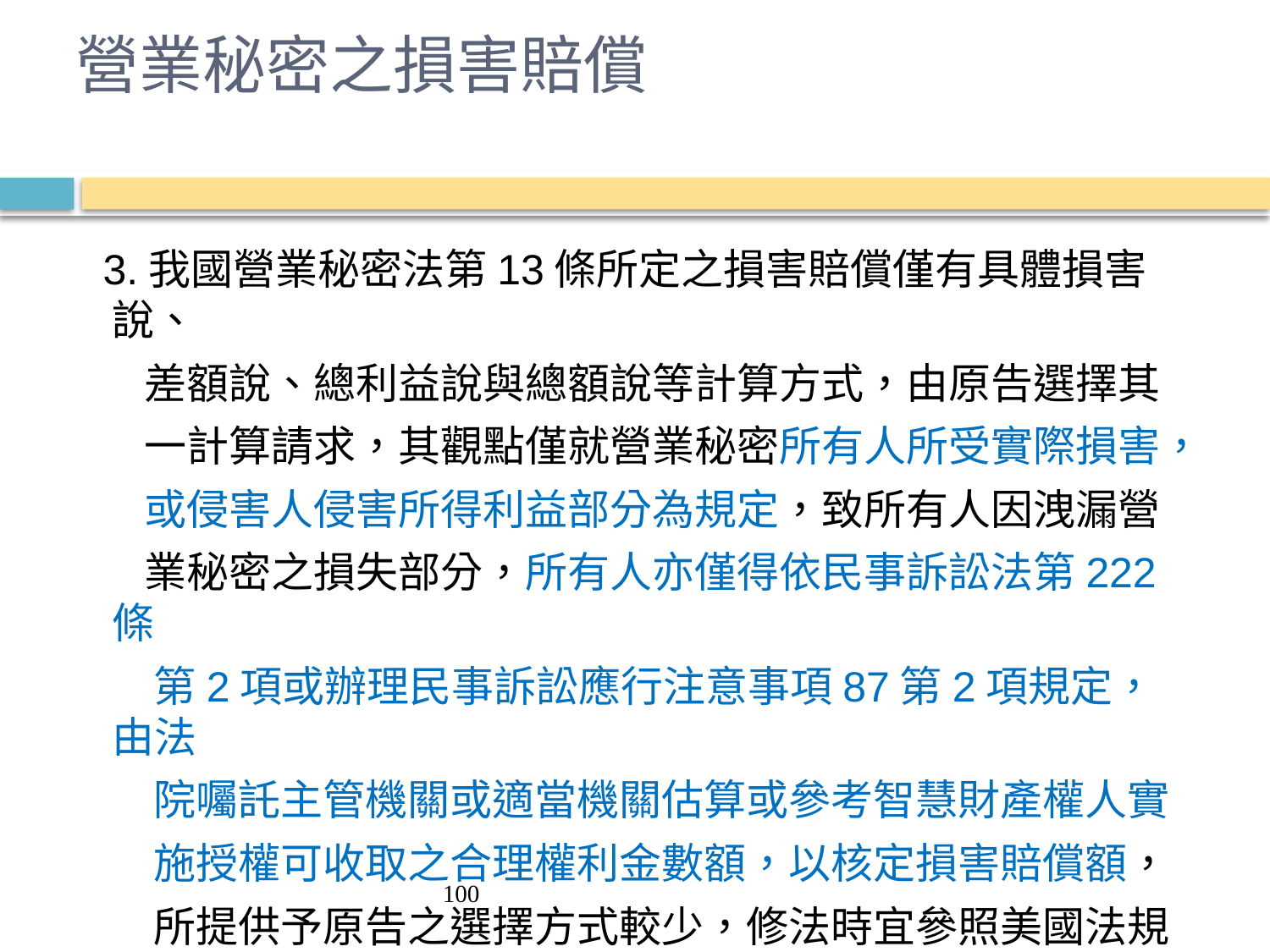

# 營業秘密之損害賠償
   3.我國營業秘密法第13條所定之損害賠償僅有具體損害說、
       差額說、總利益說與總額說等計算方式，由原告選擇其
       一計算請求，其觀點僅就營業秘密所有人所受實際損害，
       或侵害人侵害所得利益部分為規定，致所有人因洩漏營
       業秘密之損失部分，所有人亦僅得依民事訴訟法第222條
        第2項或辦理民事訴訟應行注意事項87第2項規定，由法
        院囑託主管機關或適當機關估算或參考智慧財產權人實
        施授權可收取之合理權利金數額，以核定損害賠償額，
        所提供予原告之選擇方式較少，修法時宜參照美國法規
        定增加（專利法第97條第1項第3款已有類似規定）。
100